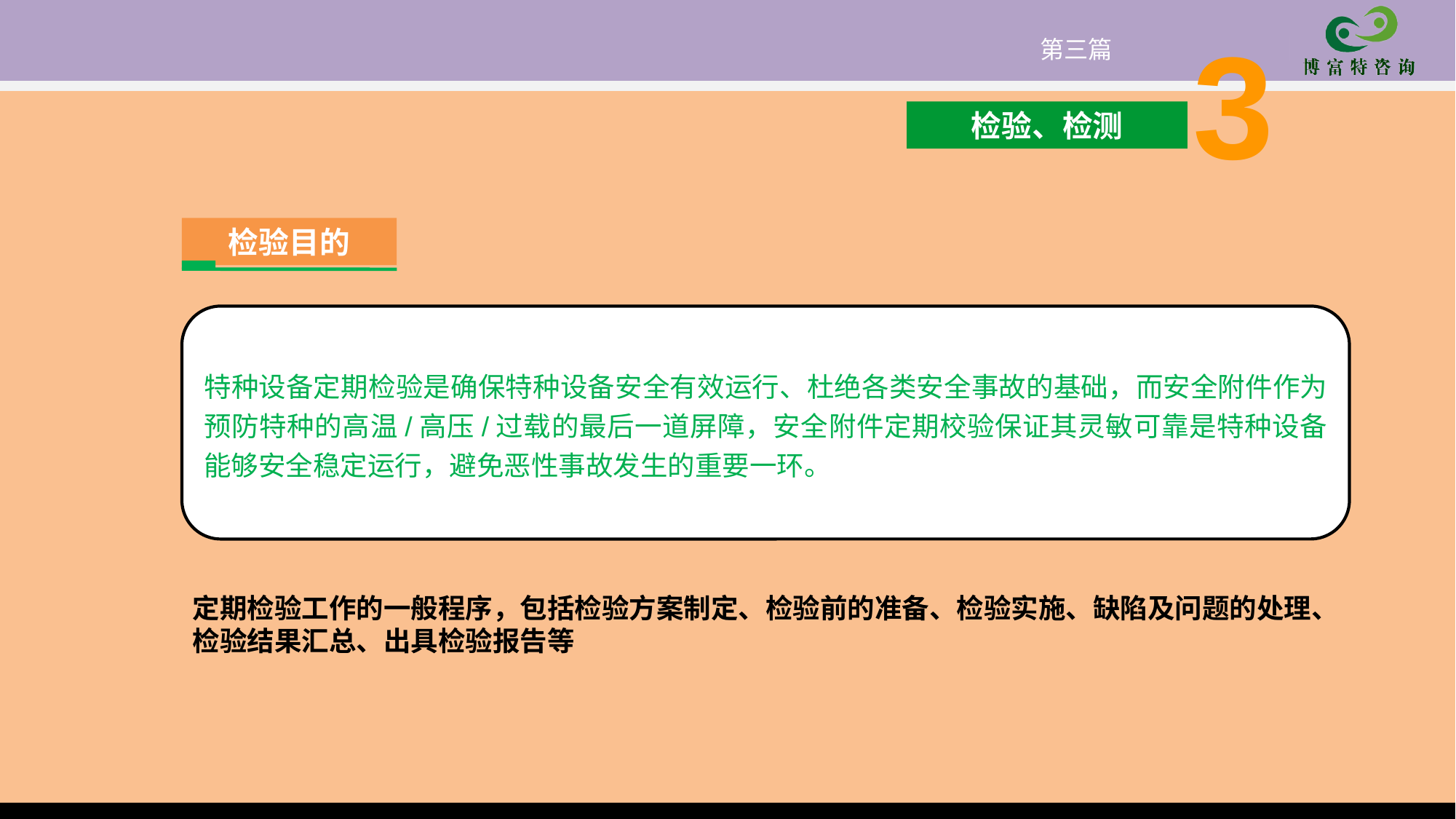

3
第三篇
检验、检测
检验目的

特种设备定期检验是确保特种设备安全有效运行、杜绝各类安全事故的基础，而安全附件作为预防特种的高温/高压/过载的最后一道屏障，安全附件定期校验保证其灵敏可靠是特种设备能够安全稳定运行，避免恶性事故发生的重要一环。
定期检验工作的一般程序，包括检验方案制定、检验前的准备、检验实施、缺陷及问题的处理、检验结果汇总、出具检验报告等